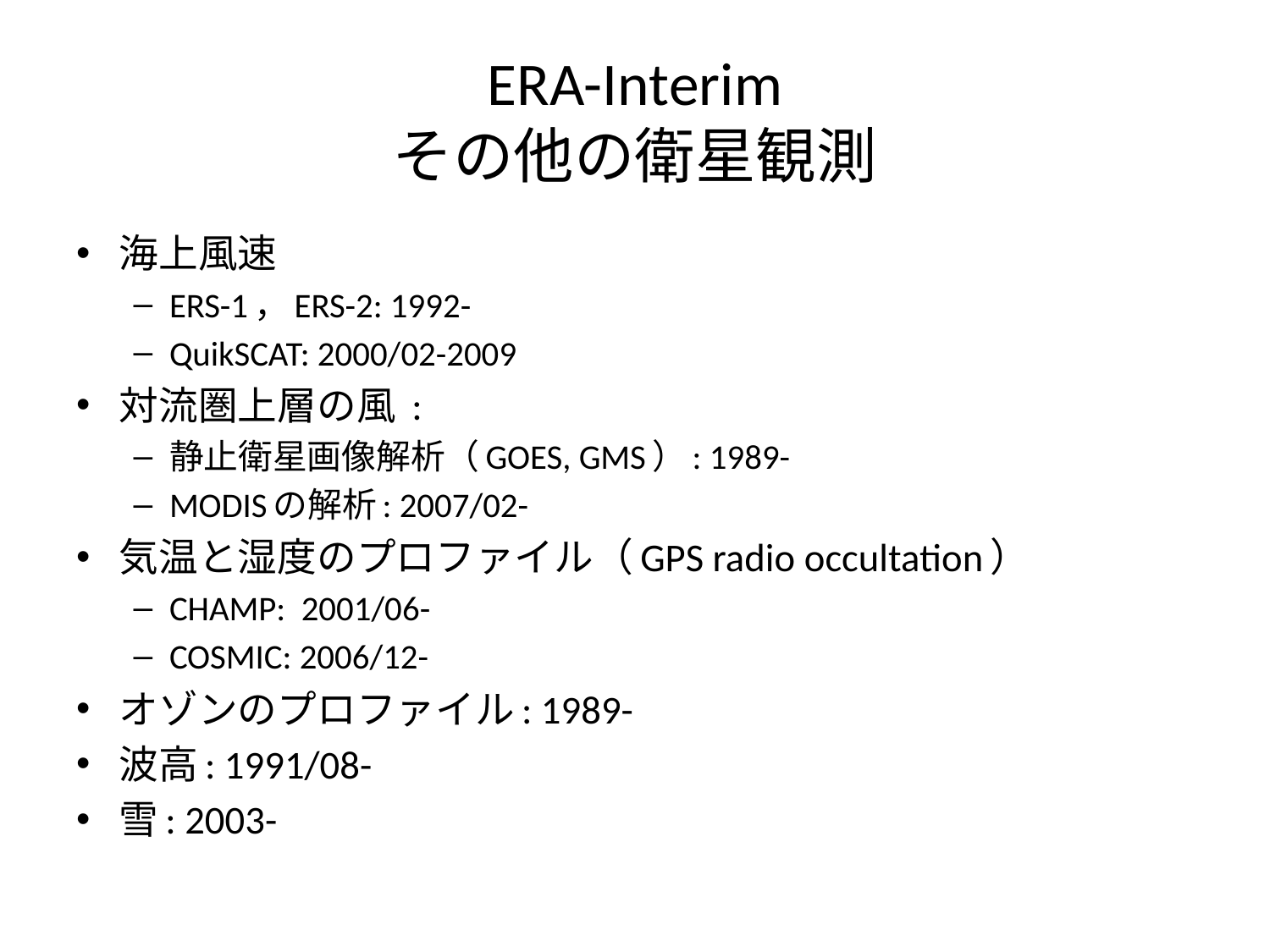

# ERA-Interim その他の衛星観測
海上風速
ERS-1，ERS-2: 1992-
QuikSCAT: 2000/02-2009
対流圏上層の風 :
静止衛星画像解析（GOES, GMS）: 1989-
MODISの解析: 2007/02-
気温と湿度のプロファイル（GPS radio occultation）
CHAMP:  2001/06-
COSMIC: 2006/12-
オゾンのプロファイル: 1989-
波高: 1991/08-
雪: 2003-